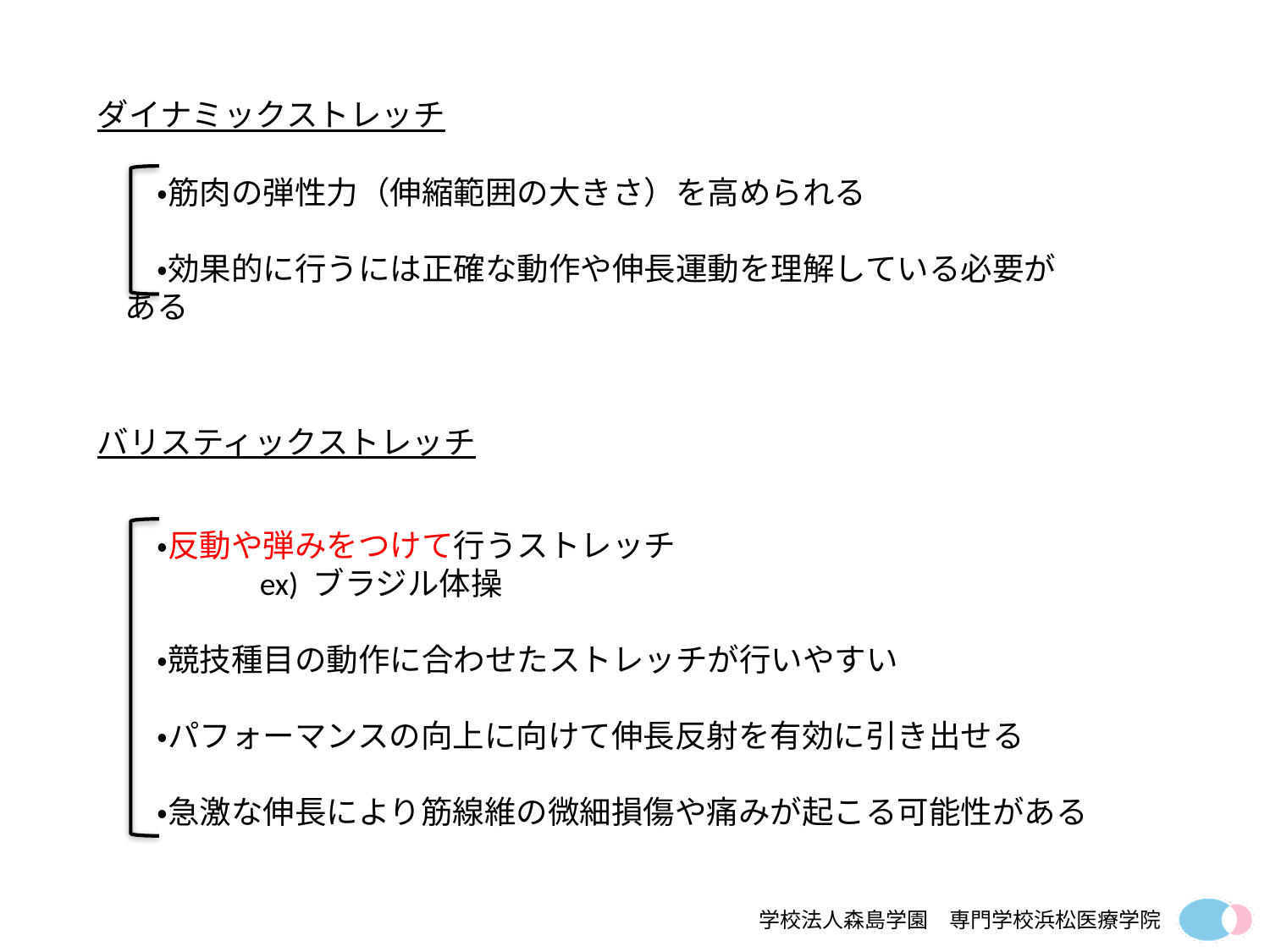

ダイナミックストレッチ
　・筋肉の弾性力（伸縮範囲の大きさ）を高められる

　・効果的に行うには正確な動作や伸長運動を理解している必要がある

バリスティックストレッチ

　・反動や弾みをつけて行うストレッチ
　　　　ex) ブラジル体操

　・競技種目の動作に合わせたストレッチが行いやすい

　・パフォーマンスの向上に向けて伸長反射を有効に引き出せる

　・急激な伸長により筋線維の微細損傷や痛みが起こる可能性がある